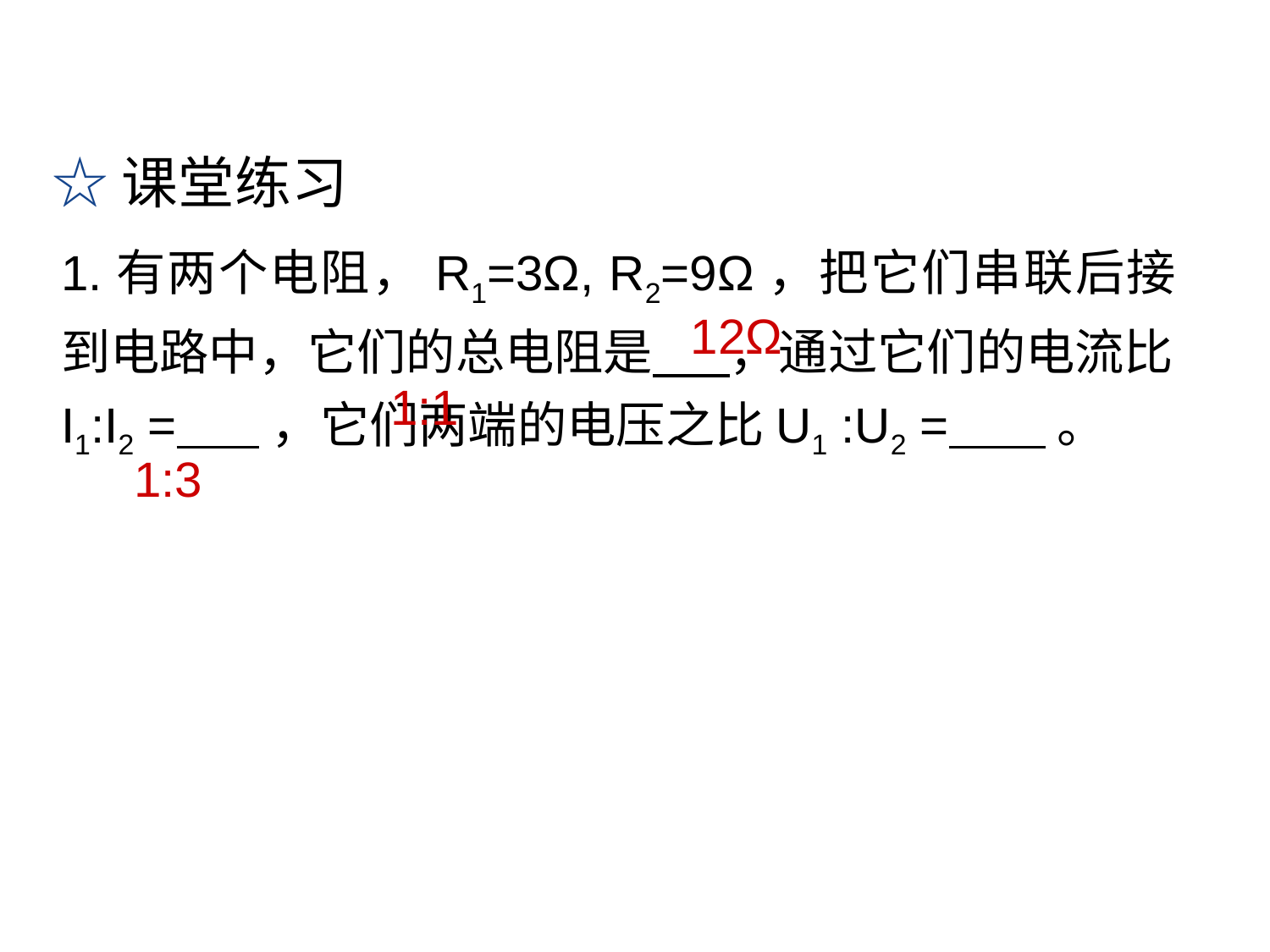

☆课堂练习
1.有两个电阻，R1=3Ω, R2=9Ω，把它们串联后接到电路中，它们的总电阻是       ，通过它们的电流比I1:I2 =      ，它们两端的电压之比U1 :U2 =       。
12Ω
1:1
1:3